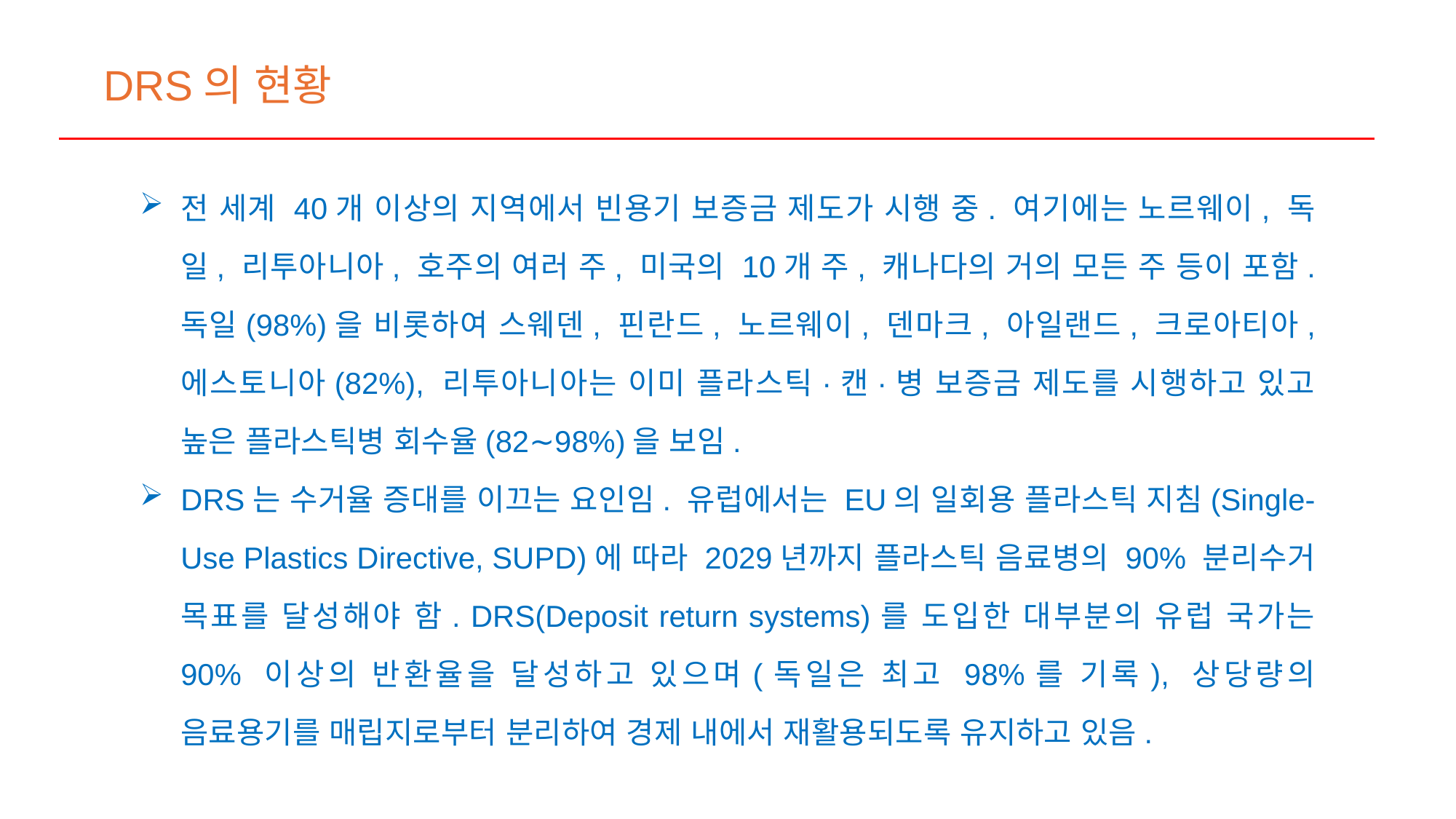

DRS의 현황
전 세계 40개 이상의 지역에서 빈용기 보증금 제도가 시행 중. 여기에는 노르웨이, 독일, 리투아니아, 호주의 여러 주, 미국의 10개 주, 캐나다의 거의 모든 주 등이 포함. 독일(98%)을 비롯하여 스웨덴, 핀란드, 노르웨이, 덴마크, 아일랜드, 크로아티아, 에스토니아(82%), 리투아니아는 이미 플라스틱·캔·병 보증금 제도를 시행하고 있고 높은 플라스틱병 회수율(82∼98%)을 보임.
DRS는 수거율 증대를 이끄는 요인임. 유럽에서는 EU의 일회용 플라스틱 지침(Single-Use Plastics Directive, SUPD)에 따라 2029년까지 플라스틱 음료병의 90% 분리수거 목표를 달성해야 함. DRS(Deposit return systems)를 도입한 대부분의 유럽 국가는 90% 이상의 반환율을 달성하고 있으며(독일은 최고 98%를 기록), 상당량의 음료용기를 매립지로부터 분리하여 경제 내에서 재활용되도록 유지하고 있음.